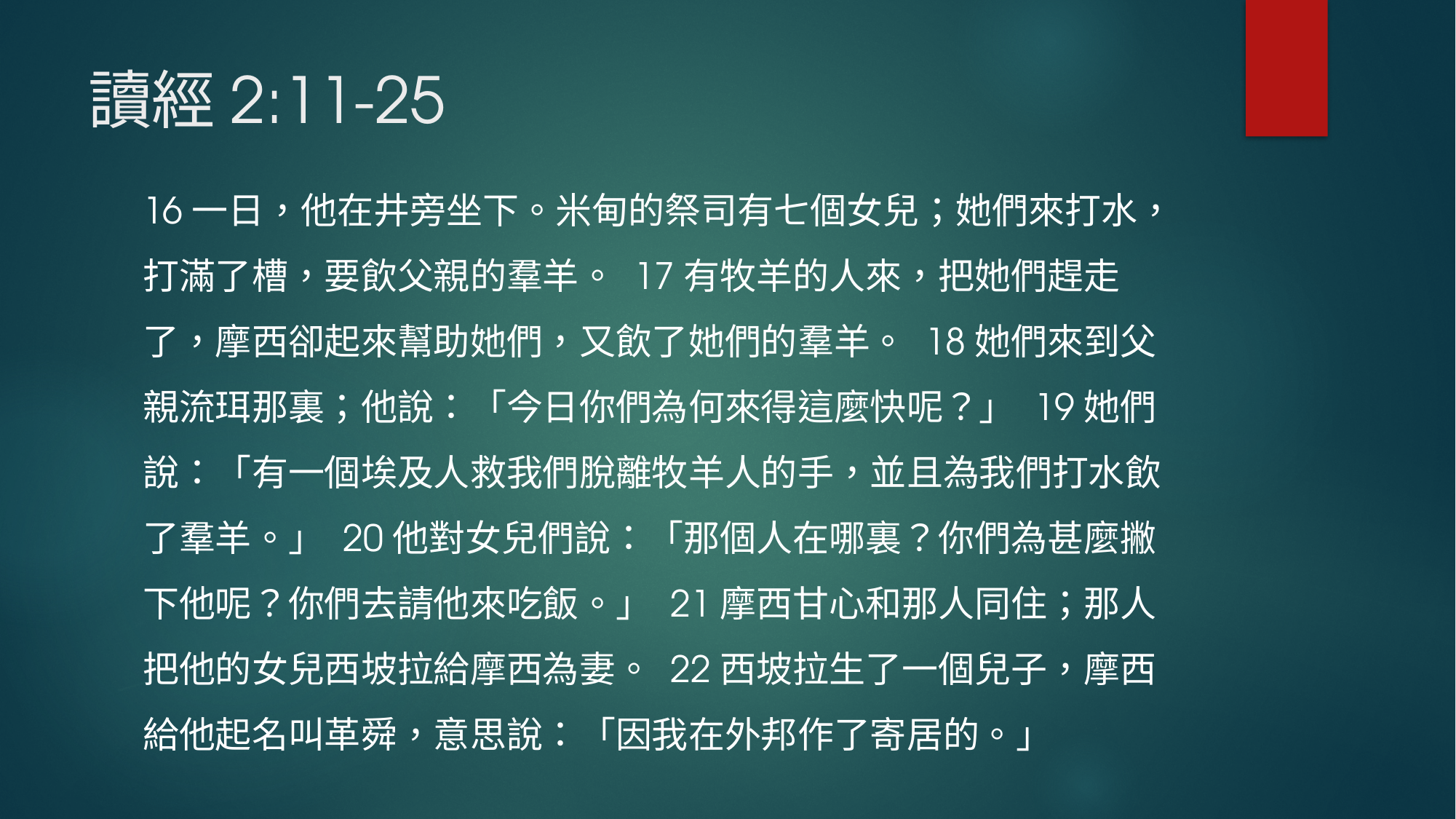

# 讀經2:11-25
16一日，他在井旁坐下。米甸的祭司有七個女兒；她們來打水，打滿了槽，要飲父親的羣羊。 17有牧羊的人來，把她們趕走了，摩西卻起來幫助她們，又飲了她們的羣羊。 18她們來到父親流珥那裏；他說：「今日你們為何來得這麼快呢？」 19她們說：「有一個埃及人救我們脫離牧羊人的手，並且為我們打水飲了羣羊。」 20他對女兒們說：「那個人在哪裏？你們為甚麼撇下他呢？你們去請他來吃飯。」 21摩西甘心和那人同住；那人把他的女兒西坡拉給摩西為妻。 22西坡拉生了一個兒子，摩西給他起名叫革舜，意思說：「因我在外邦作了寄居的。」